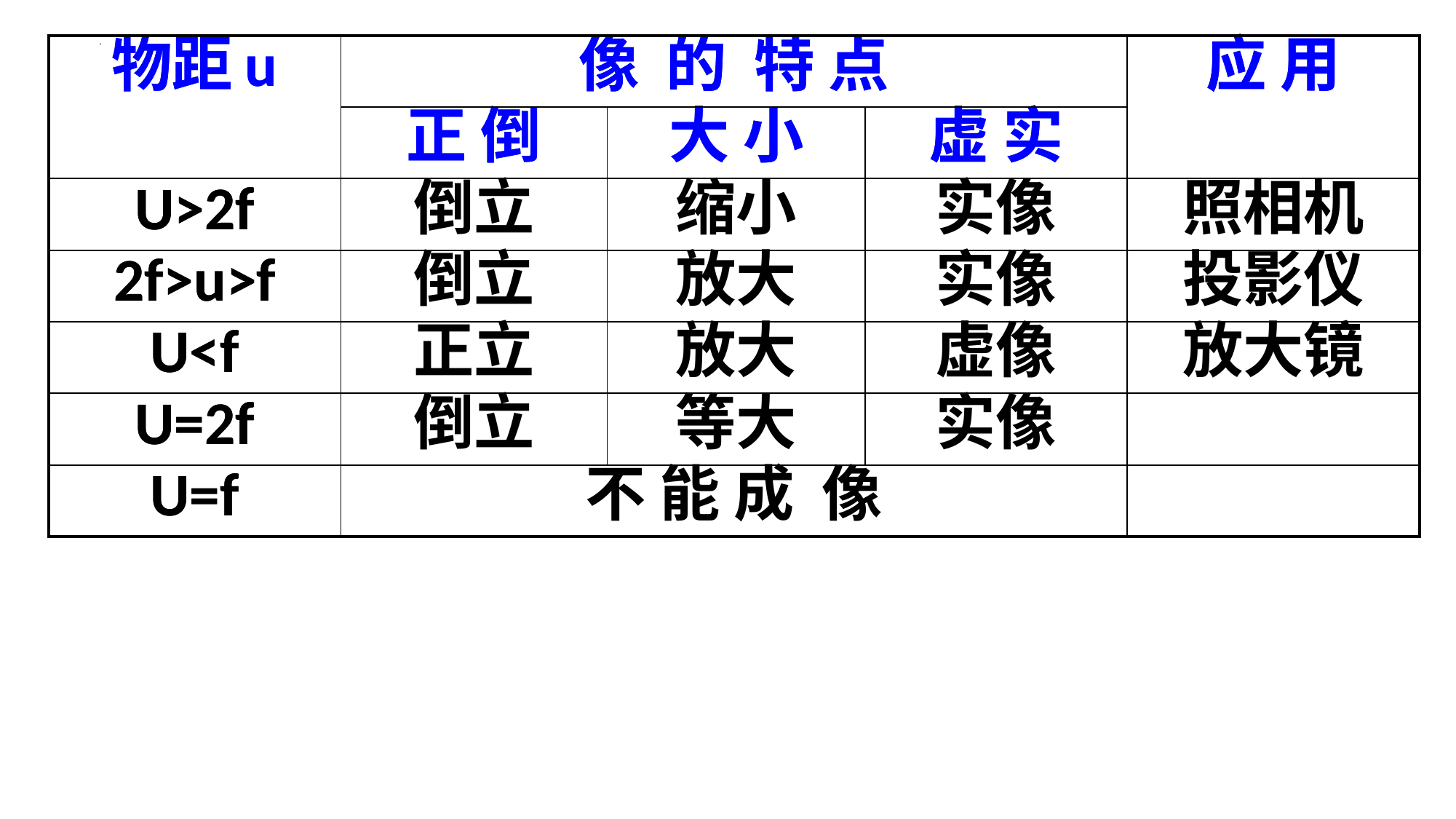

| 物距u | 像 的 特 点 |  |  | 应 用 |
| --- | --- | --- | --- | --- |
|  | 正 倒 | 大 小 | 虚 实 |  |
| U>2f |  |  |  |  |
| 2f>u>f |  |  |  |  |
| U<f |  |  |  |  |
| U=2f |  |  |  |  |
| U=f |  |  |  |  |
| 物距u | 像 的 特 点 |  |  | 应 用 |
| --- | --- | --- | --- | --- |
|  | 正 倒 | 大 小 | 虚 实 |  |
| U>2f | 倒立 | 缩小 | 实像 | 照相机 |
| 2f>u>f | 倒立 | 放大 | 实像 | 投影仪 |
| U<f | 正立 | 放大 | 虚像 | 放大镜 |
| U=2f | 倒立 | 等大 | 实像 |  |
| U=f | 不 能 成 像 |  |  |  |